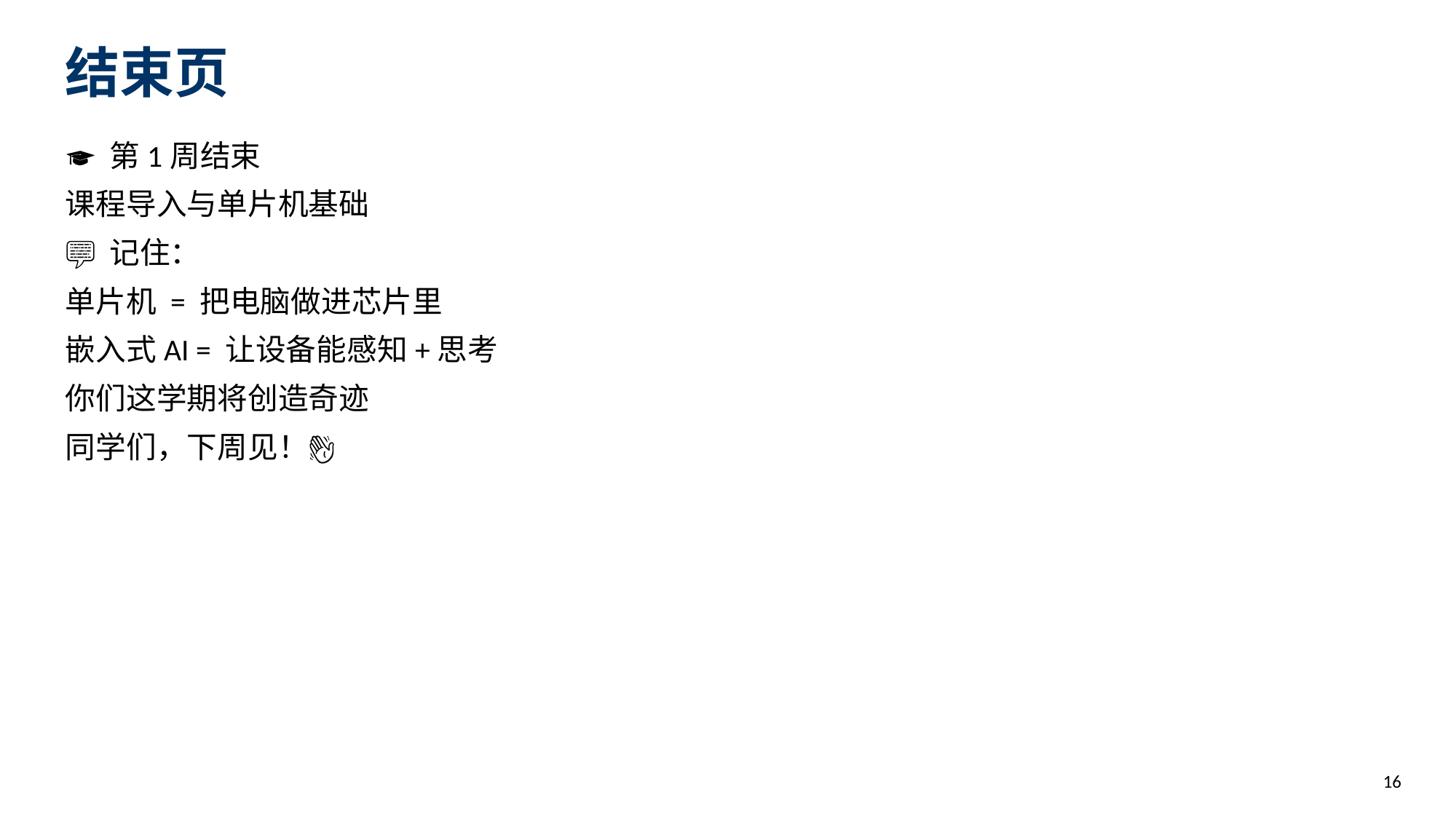

结束页
🎓 第1周结束
课程导入与单片机基础
💬 记住：
单片机 = 把电脑做进芯片里
嵌入式AI = 让设备能感知+思考
你们这学期将创造奇迹
同学们，下周见！👋
16